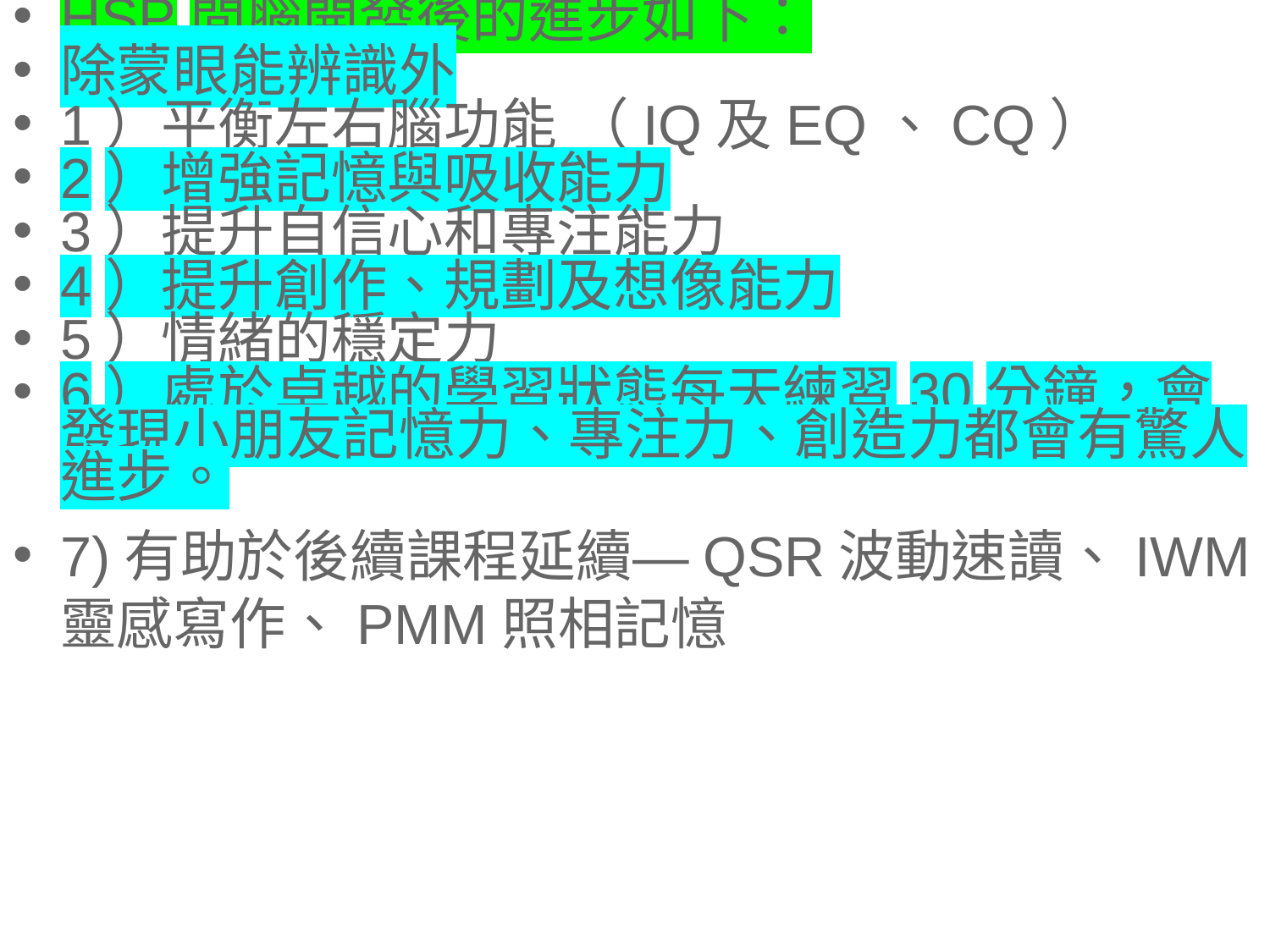

HSP間腦開發後的進步如下：
除蒙眼能辨識外
1）平衡左右腦功能 （IQ及EQ、CQ）
2）增強記憶與吸收能力
3）提升自信心和專注能力
4）提升創作、規劃及想像能力
5）情緒的穩定力
6）處於卓越的學習狀態每天練習30分鐘，會發現小朋友記憶力、專注力、創造力都會有驚人進步。
7)有助於後續課程延續—QSR波動速讀、IWM靈感寫作、PMM照相記憶